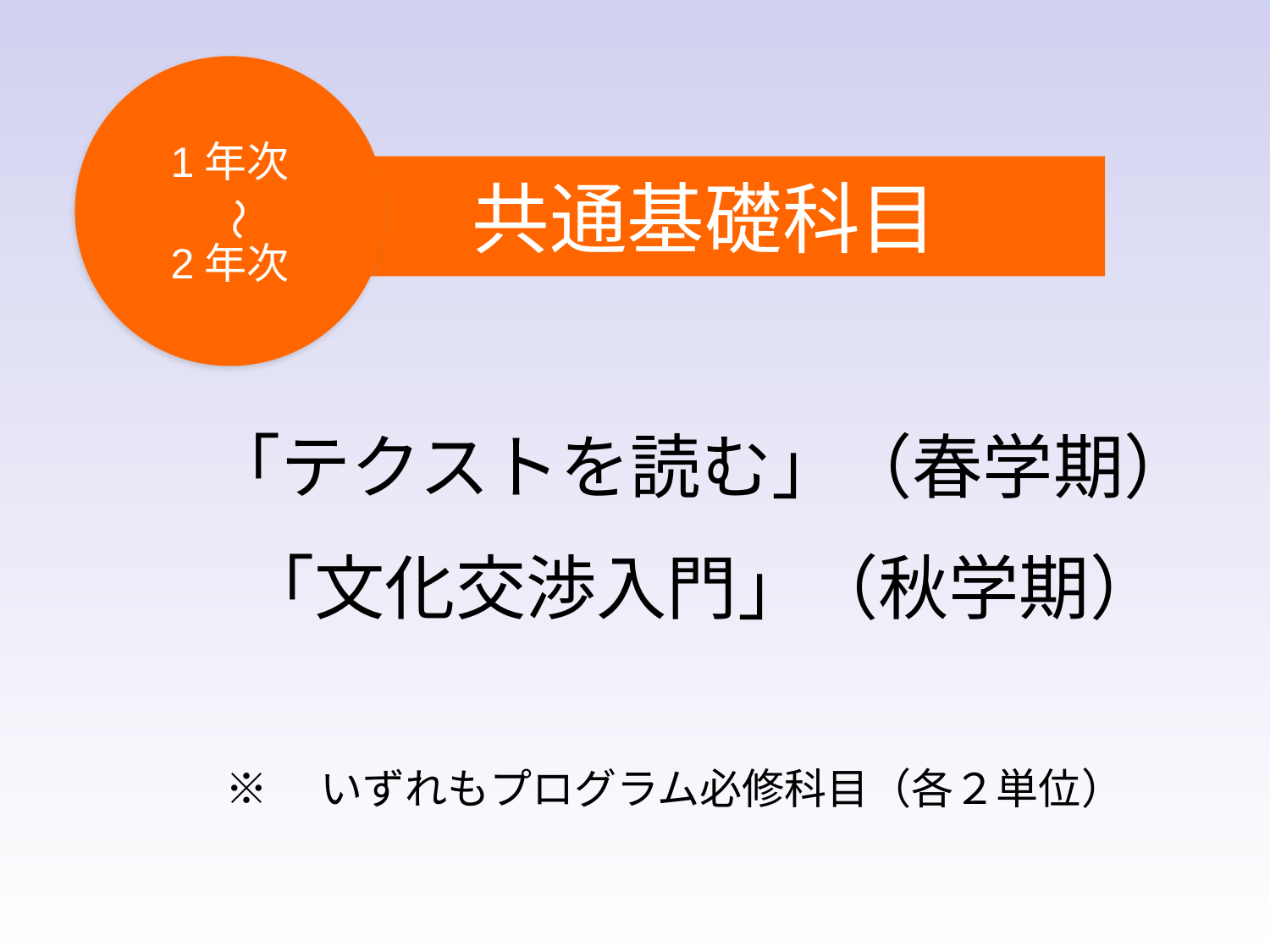

1年次

2年次
# 共通基礎科目
〜
「テクストを読む」（春学期）
「文化交渉入門」（秋学期）
※　いずれもプログラム必修科目（各２単位）